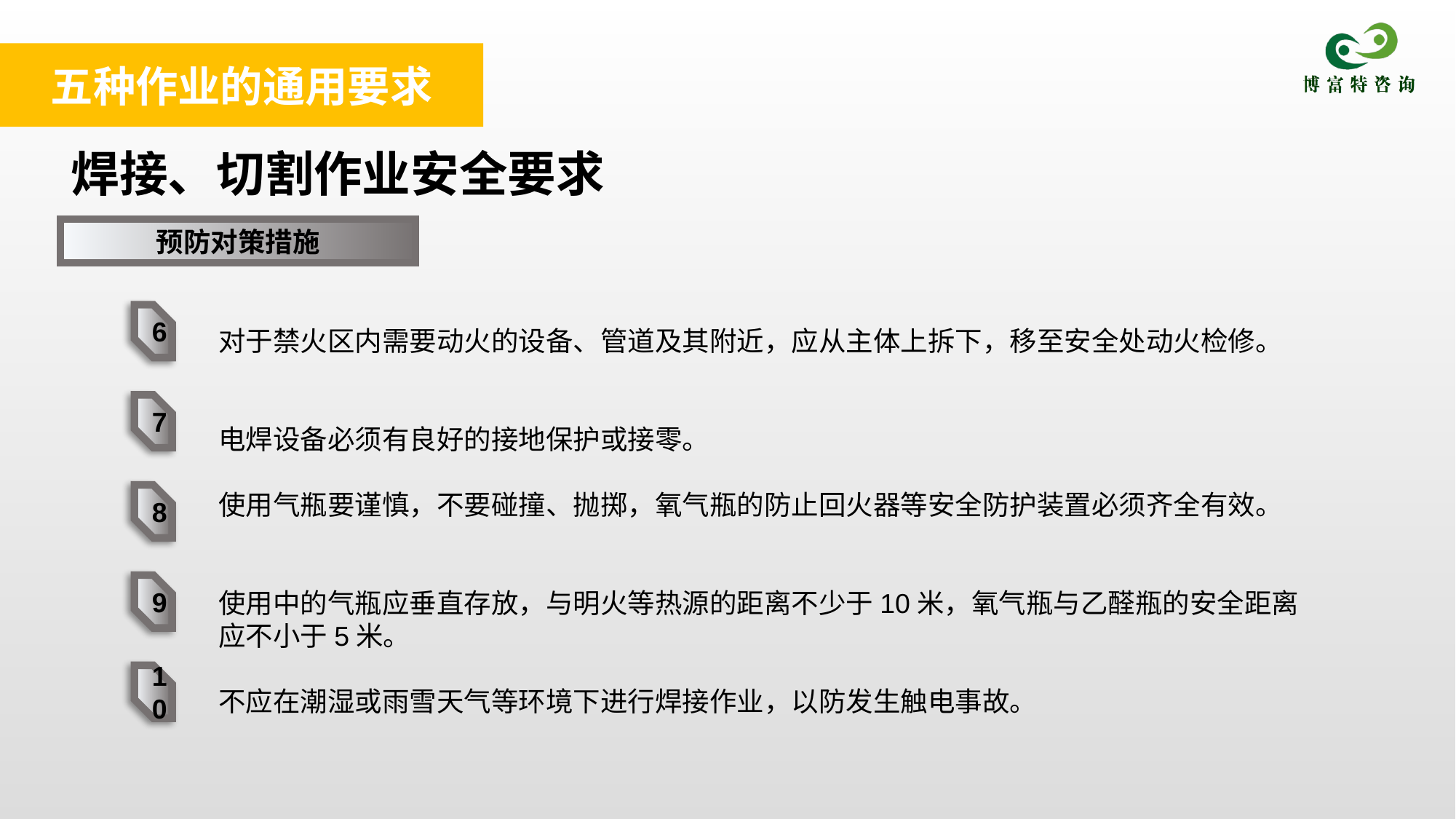

五种作业的通用要求
焊接、切割作业安全要求
预防对策措施
对于禁火区内需要动火的设备、管道及其附近，应从主体上拆下，移至安全处动火检修。
电焊设备必须有良好的接地保护或接零。
使用气瓶要谨慎，不要碰撞、抛掷，氧气瓶的防止回火器等安全防护装置必须齐全有效。

使用中的气瓶应垂直存放，与明火等热源的距离不少于10米，氧气瓶与乙醛瓶的安全距离应不小于5米。
不应在潮湿或雨雪天气等环境下进行焊接作业，以防发生触电事故。
6
7
8
9
10